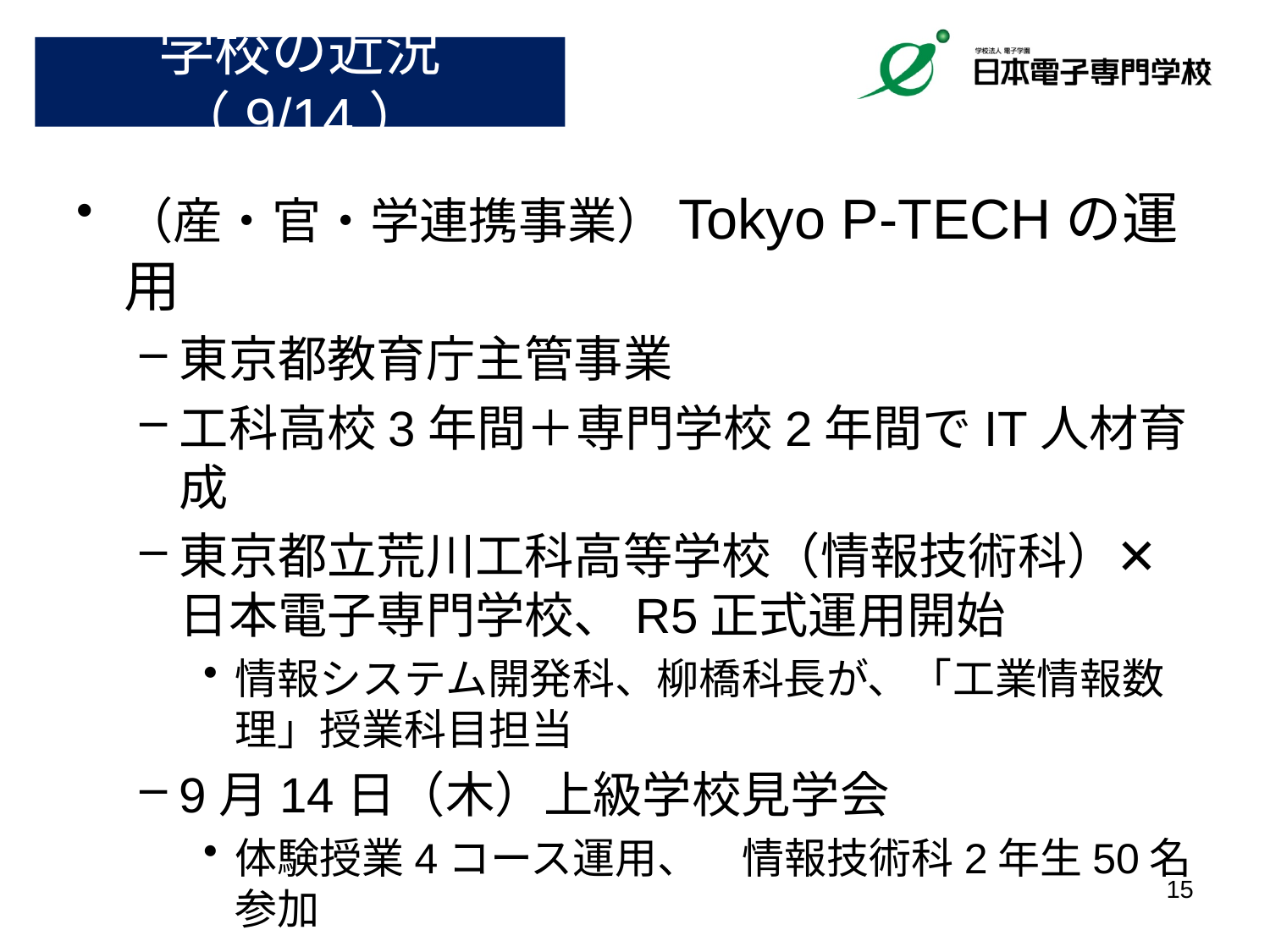

# 学校の近況（9/14）
（産・官・学連携事業）Tokyo P-TECHの運用
東京都教育庁主管事業
工科高校3年間＋専門学校2年間でIT人材育成
東京都立荒川工科高等学校（情報技術科）✕日本電子専門学校、R5正式運用開始
情報システム開発科、柳橋科長が、「工業情報数理」授業科目担当
9月14日（木）上級学校見学会
体験授業4コース運用、　情報技術科2年生50名参加
15